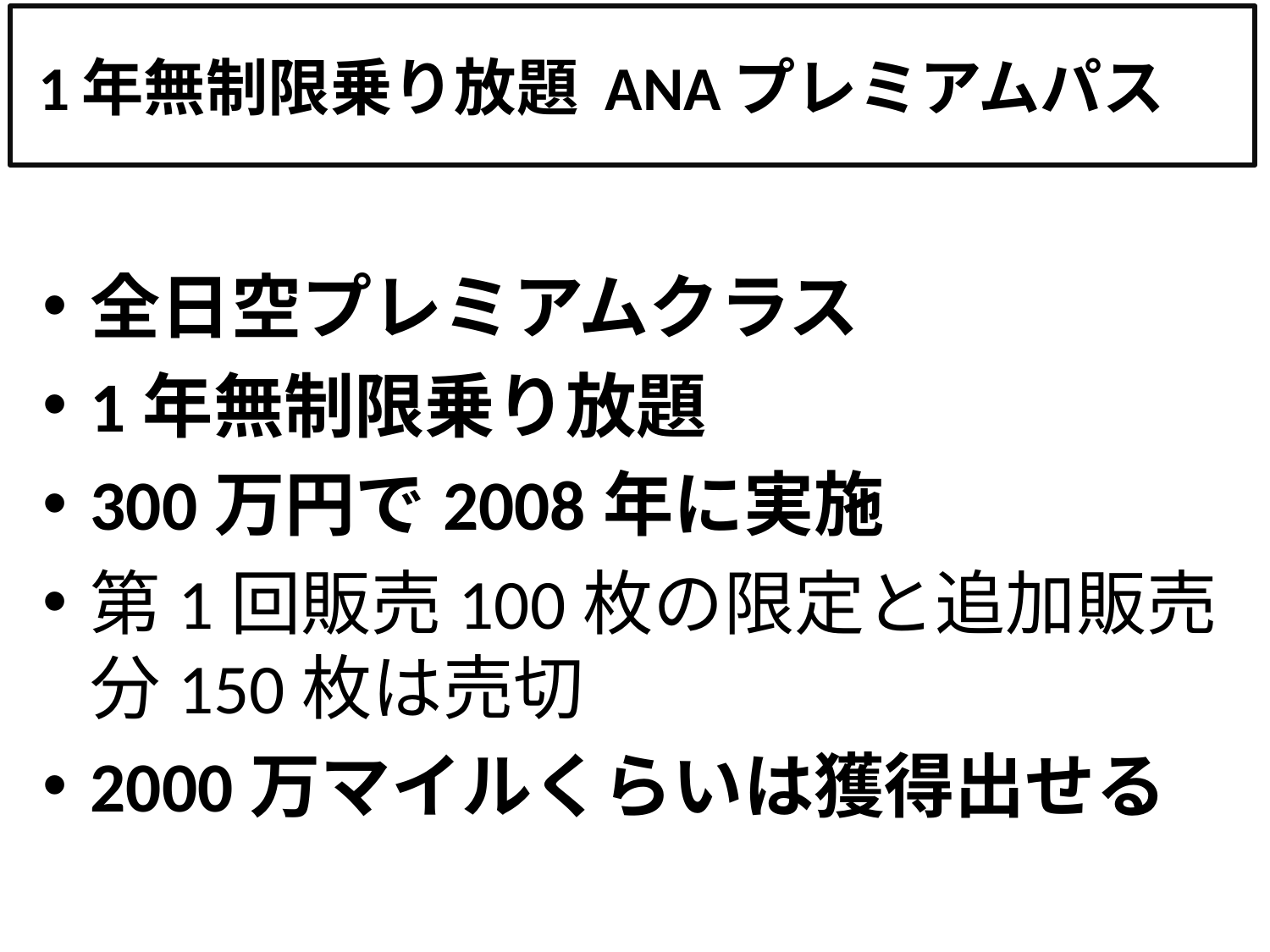

# 1年無制限乗り放題 ANAプレミアムパス
全日空プレミアムクラス
1年無制限乗り放題
300万円で2008年に実施
第1回販売100枚の限定と追加販売分150枚は売切
2000万マイルくらいは獲得出せる